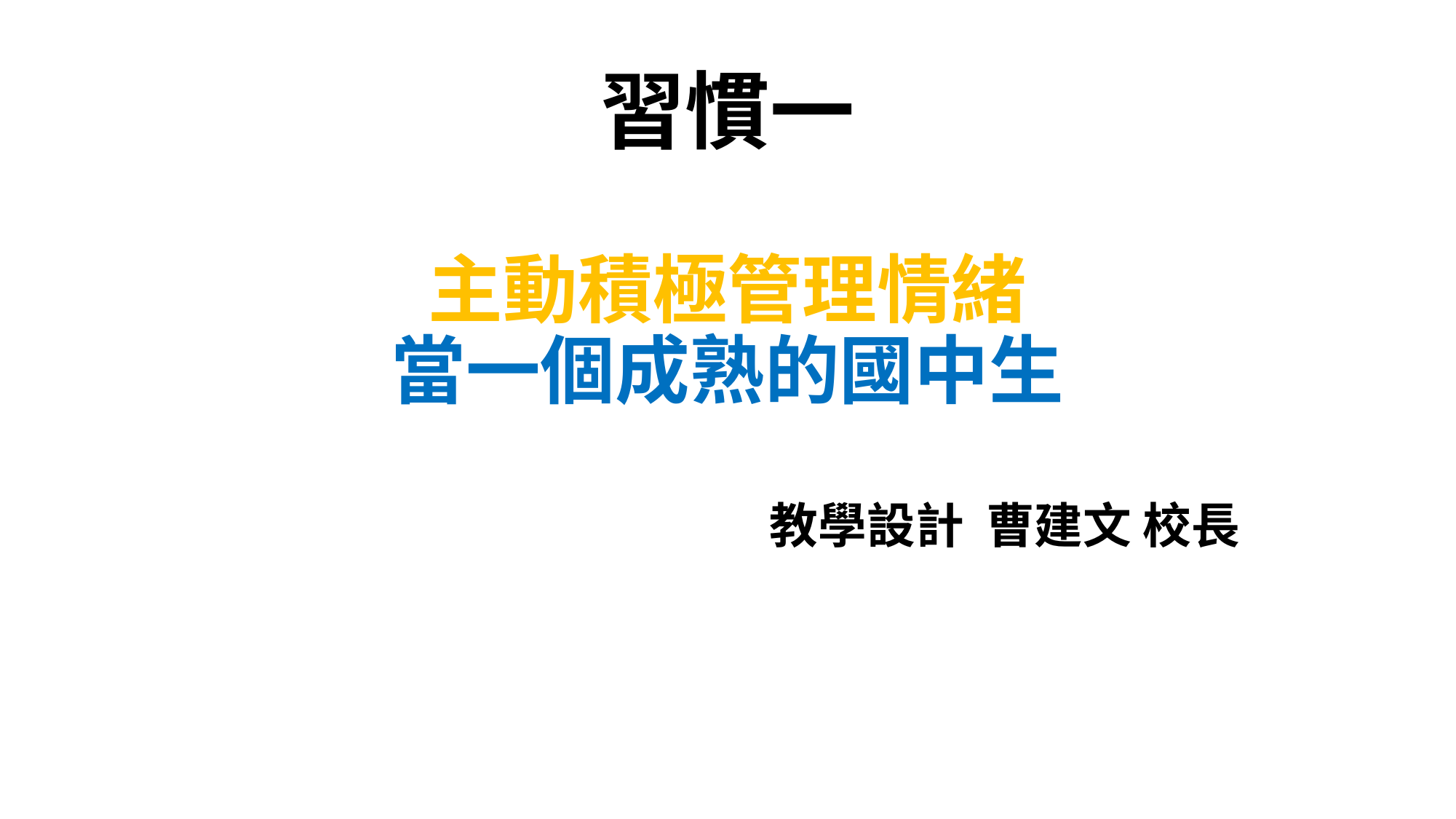

# 習慣一 主動積極管理情緒 當一個成熟的國中生

教學設計  曹建文 校長